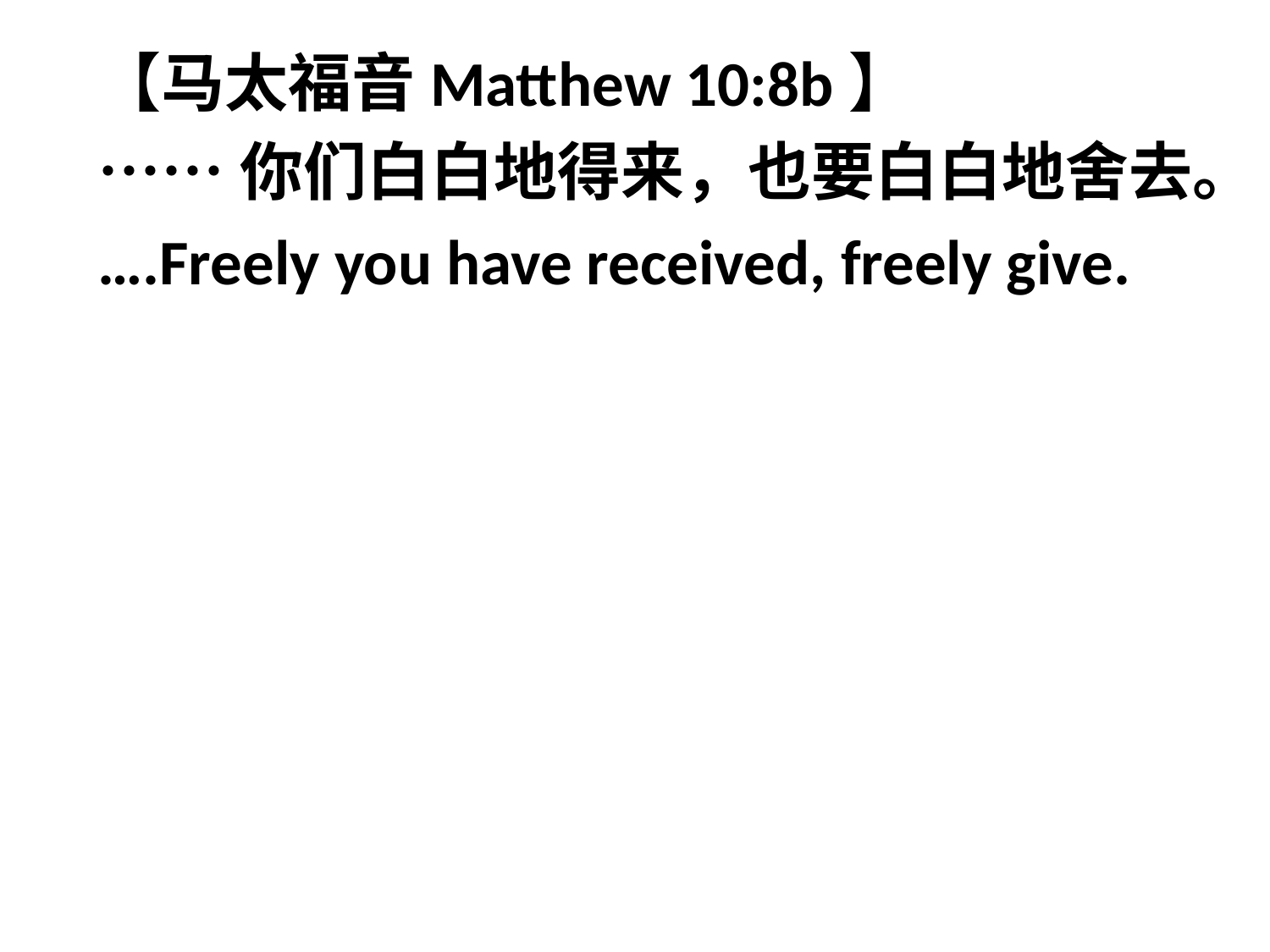

【马太福音Matthew 10:8b】
……你们白白地得来，也要白白地舍去。
….Freely you have received, freely give.